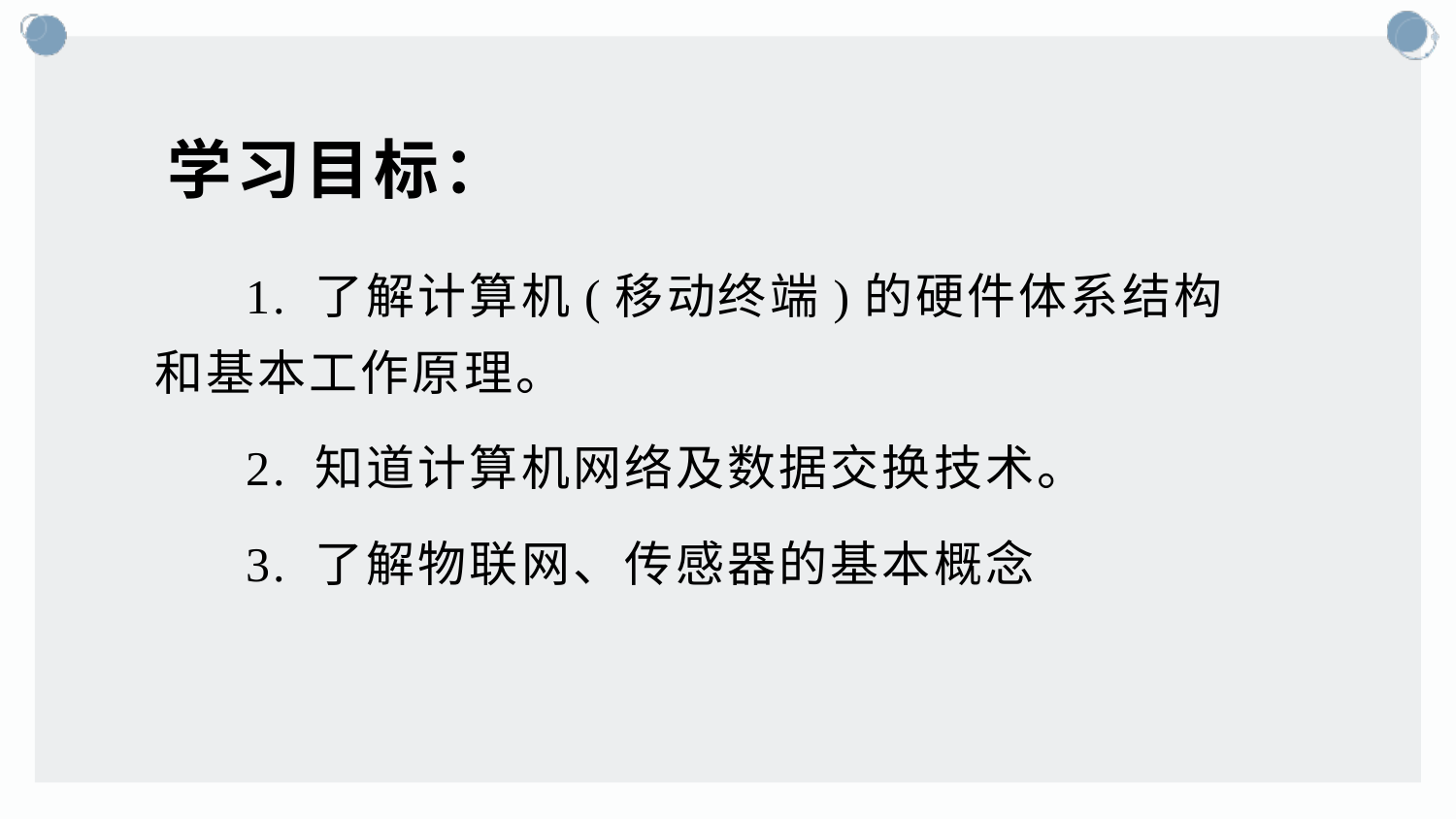

# 学习目标：
      1. 了解计算机(移动终端)的硬件体系结构和基本工作原理。
      2. 知道计算机网络及数据交换技术。
      3. 了解物联网、传感器的基本概念